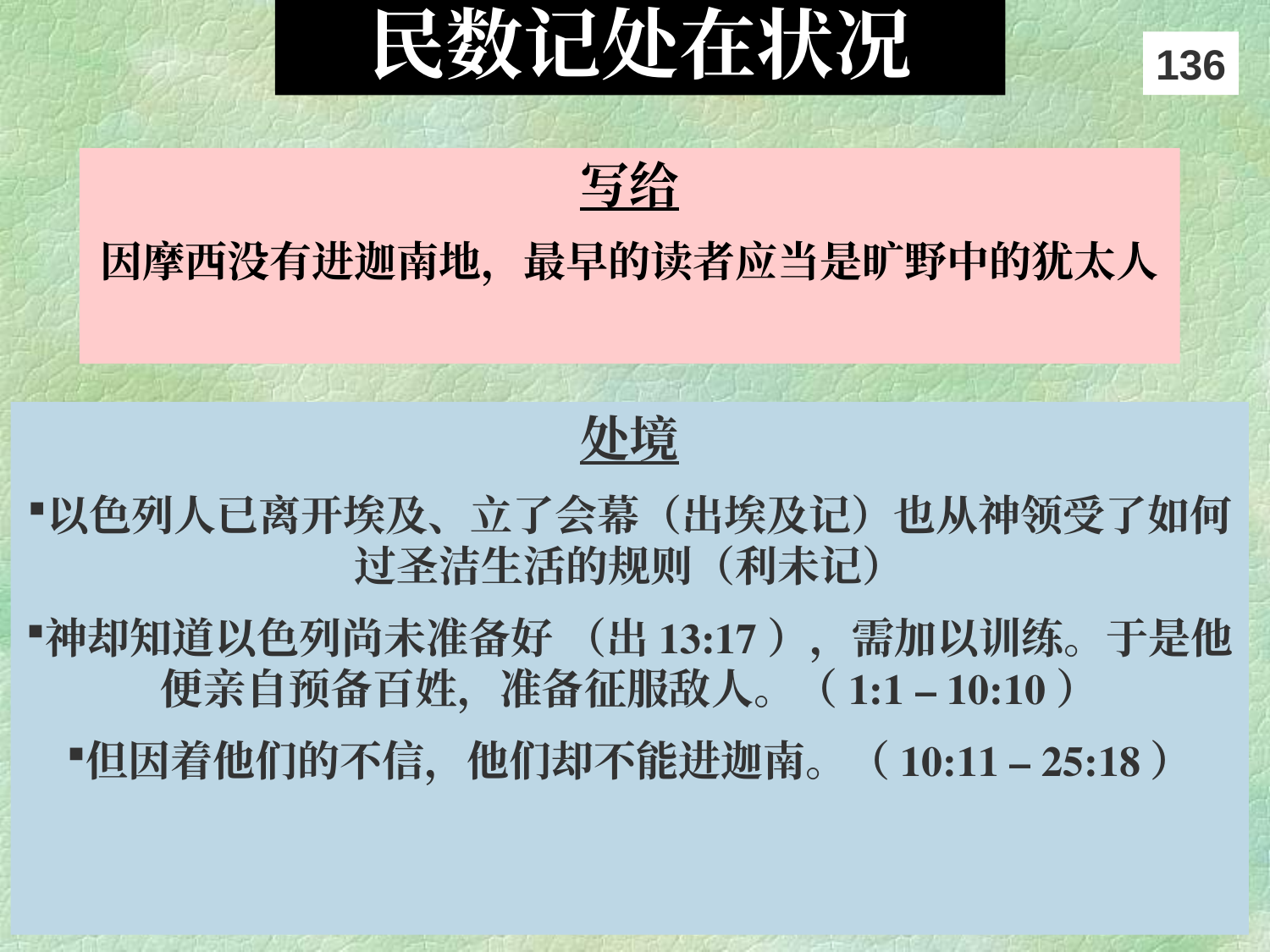

# 民数记处在状况
136
写给
因摩西没有进迦南地，最早的读者应当是旷野中的犹太人

处境
以色列人已离开埃及、立了会幕（出埃及记）也从神领受了如何过圣洁生活的规则（利未记）
神却知道以色列尚未准备好 （出13:17），需加以训练。于是他便亲自预备百姓，准备征服敌人。（1:1 – 10:10）
但因着他们的不信，他们却不能进迦南。（10:11 – 25:18）